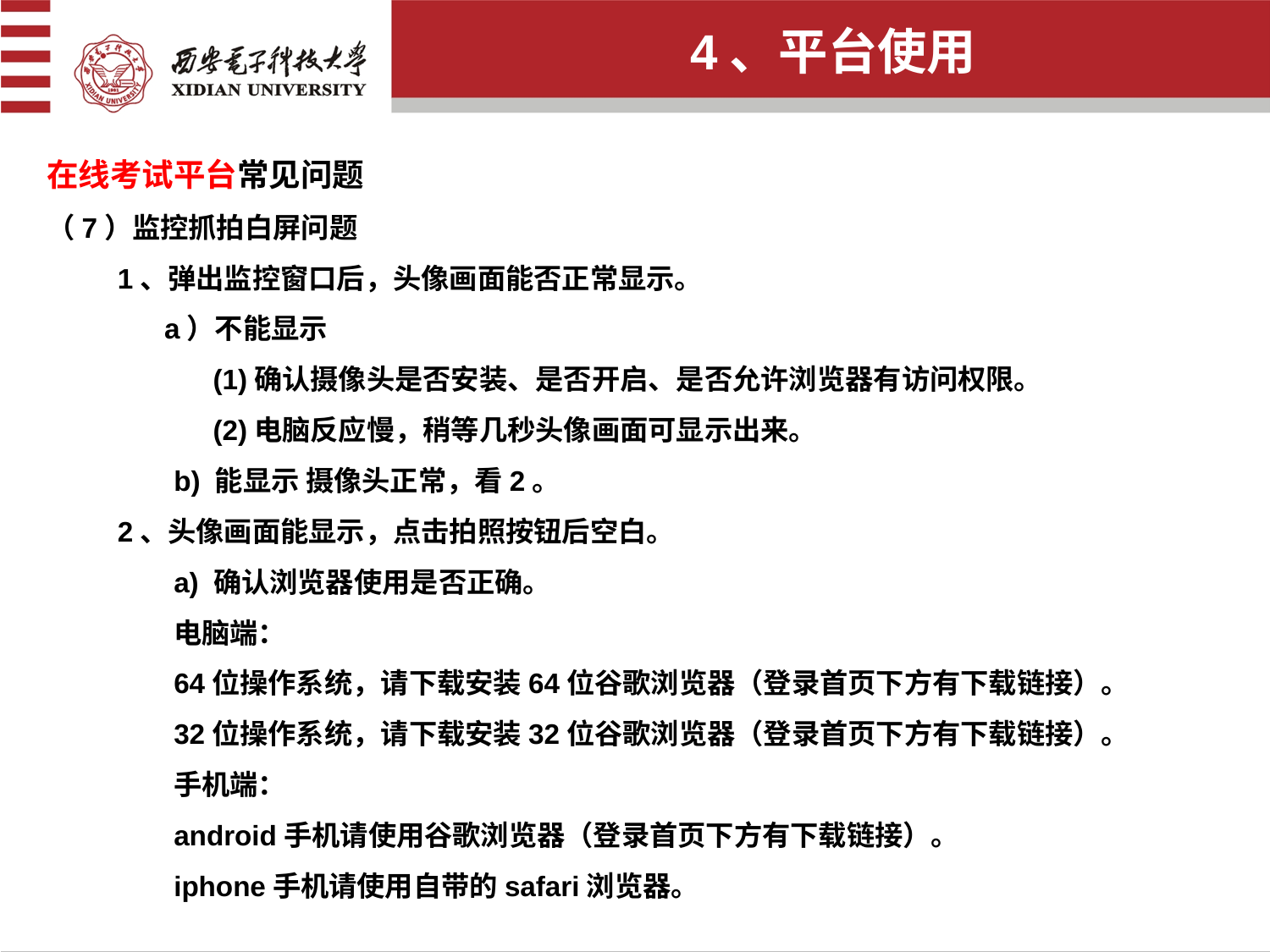

4、平台使用
在线考试平台常见问题
（7）监控抓拍白屏问题
         1、弹出监控窗口后，头像画面能否正常显示。
               a）不能显示
	     (1)确认摄像头是否安装、是否开启、是否允许浏览器有访问权限。
	     (2)电脑反应慢，稍等几秒头像画面可显示出来。
	b) 能显示 摄像头正常，看2。
         2、头像画面能显示，点击拍照按钮后空白。
	a) 确认浏览器使用是否正确。
	电脑端：
	64位操作系统，请下载安装64位谷歌浏览器（登录首页下方有下载链接）。
	32位操作系统，请下载安装32位谷歌浏览器（登录首页下方有下载链接）。
	手机端：
	android手机请使用谷歌浏览器（登录首页下方有下载链接）。
	iphone手机请使用自带的safari浏览器。